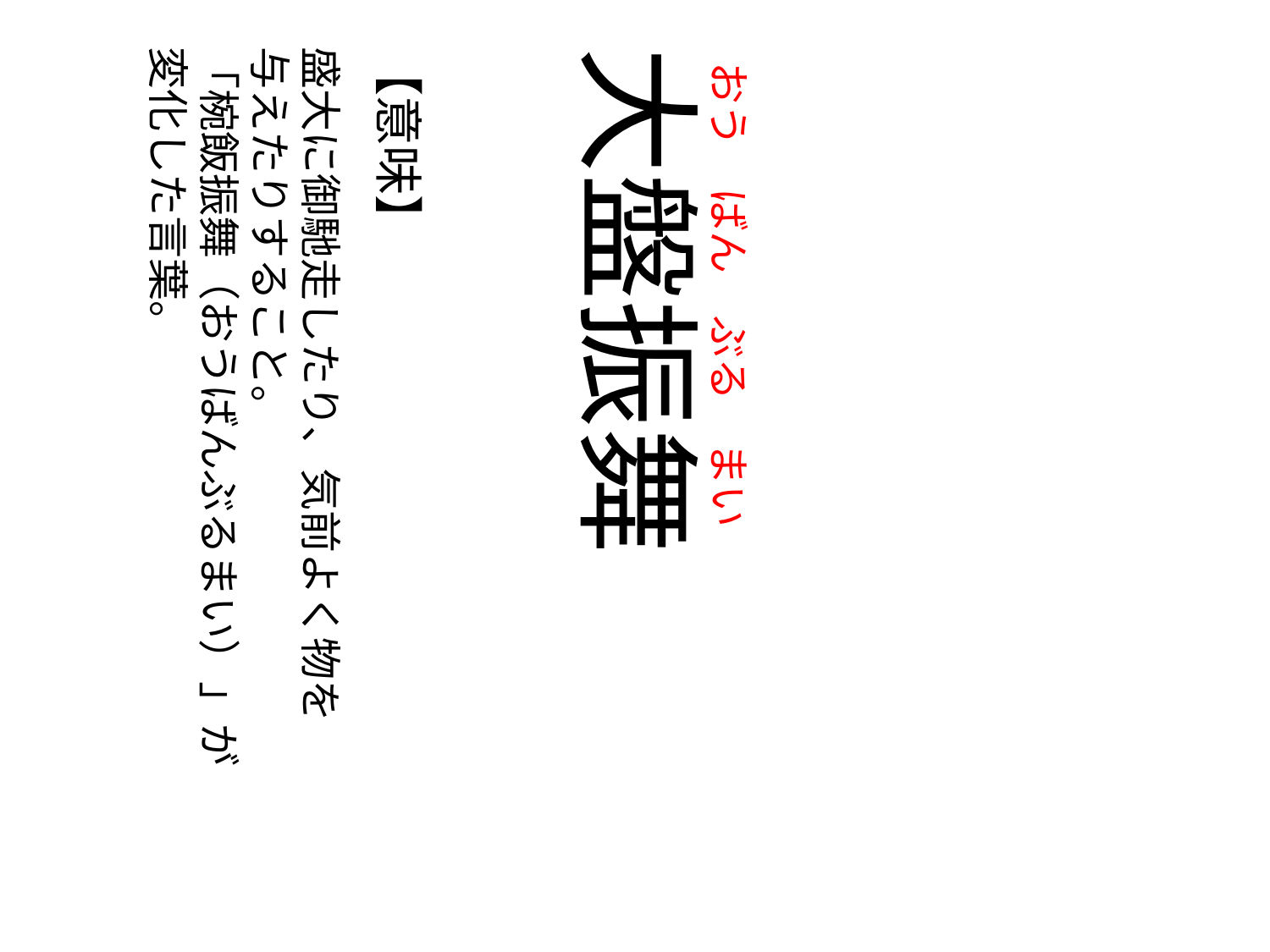

おう
の
ばん
の
ぶる
の
まい
盛大に御馳走したり、気前よく物を
与えたりすること。
「椀飯振舞（おうばんぶるまい）」が
変化した言葉。
【意味】
大盤振舞